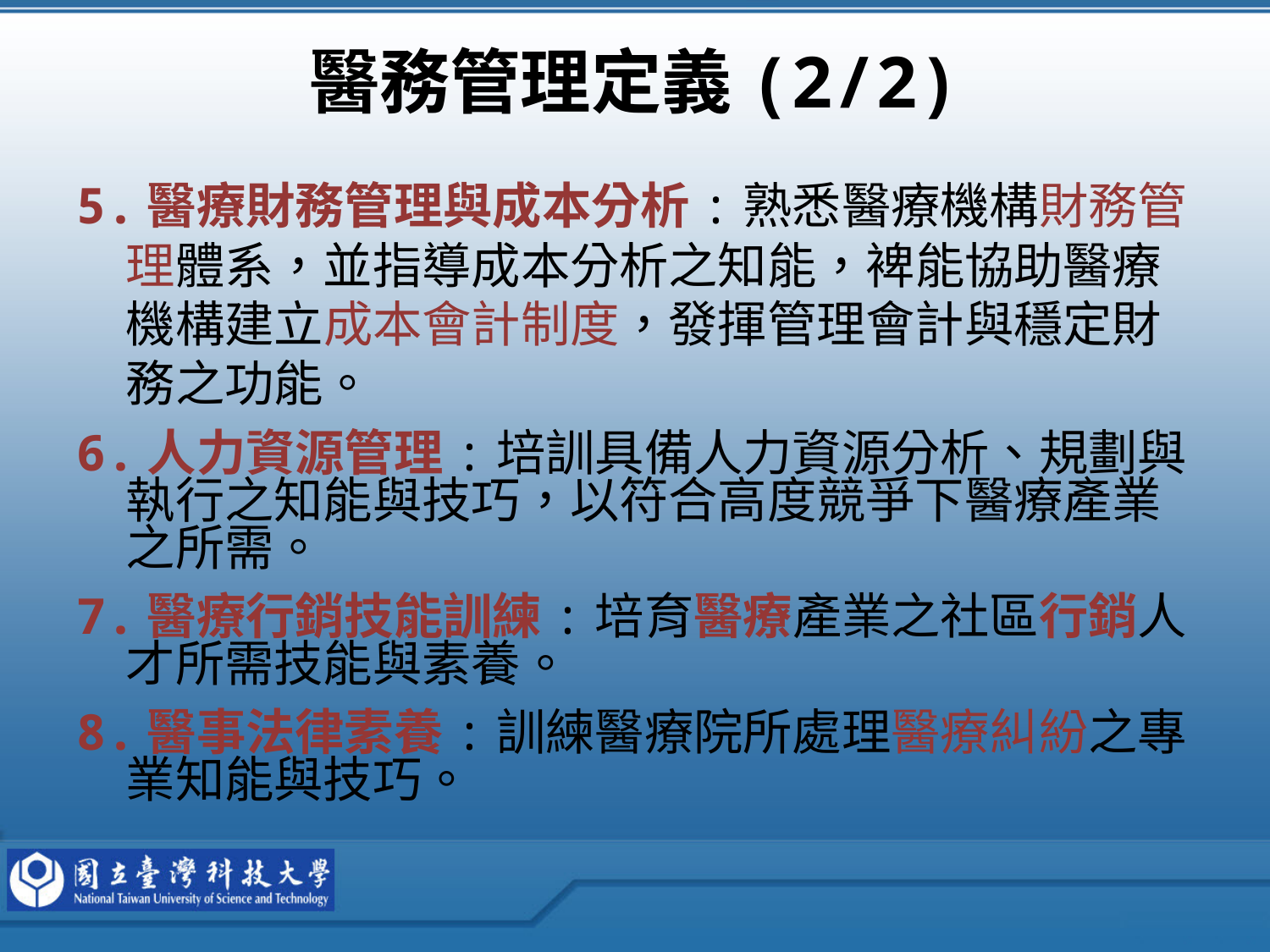

# 醫務管理定義(2/2)
5.醫療財務管理與成本分析:熟悉醫療機構財務管理體系，並指導成本分析之知能，裨能協助醫療機構建立成本會計制度，發揮管理會計與穩定財務之功能。
6.人力資源管理:培訓具備人力資源分析、規劃與執行之知能與技巧，以符合高度競爭下醫療產業之所需。
7.醫療行銷技能訓練:培育醫療產業之社區行銷人才所需技能與素養。
8.醫事法律素養:訓練醫療院所處理醫療糾紛之專業知能與技巧。